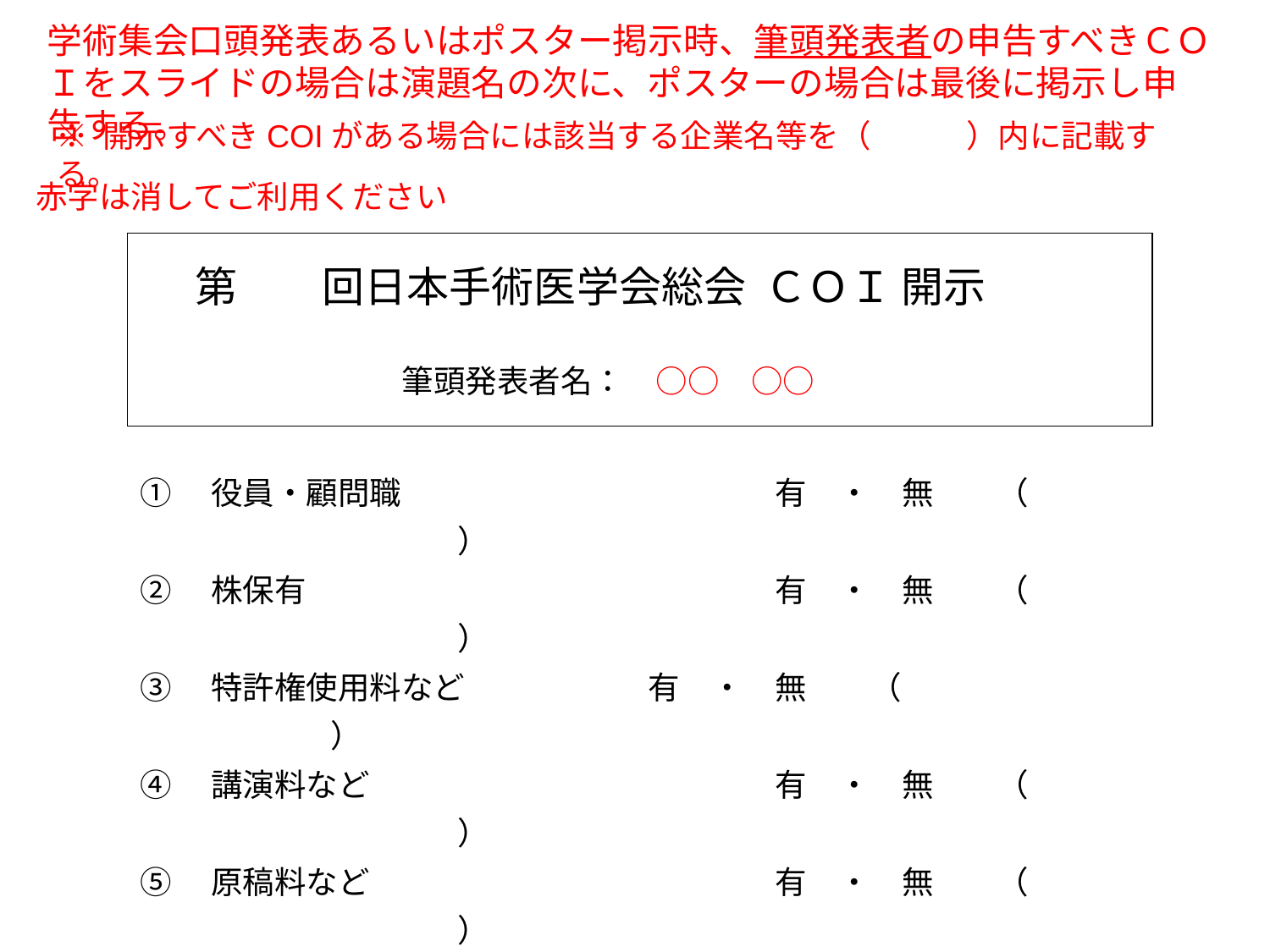

学術集会口頭発表あるいはポスター掲示時、筆頭発表者の申告すべきＣＯＩをスライドの場合は演題名の次に、ポスターの場合は最後に掲示し申告する。
※ 開示すべきCOIがある場合には該当する企業名等を（　　　）内に記載する。
赤字は消してご利用ください
第　　回日本手術医学会総会  ＣＯＩ 開示

筆頭発表者名：　○○　○○
①　役員・顧問職　　　　　　　		有　・　無　　（　　　　　　　　　　　　　）
②　株保有　　　　　　　　　　		有　・　無　　（　　　　　　　　　　　　　）
③　特許権使用料など　　　　　	有　・　無　　（　　　　　　　　　　　　　）
④　講演料など　　　　　　　　		有　・　無　　（　　　　　　　　　　　　　）
⑤　原稿料など　　　　　　　　		有　・　無　　（　　　　　　　　　　　　　）
⑥　研究費　　　　　　　　　　		有　・　無　　（　　　　　　　　　　　　　）
⑦　奨学寄付金（奨励寄付金）　	有　・　無　　（　　　　　　　　　　　　　）
⑧　寄附講座所属　　　　　　　	有　・　無　　（　　　　　　　　　　　　　）
⑨　その他報酬　　　　　　　　		有　・　無　　（　　　　　　　　　　　　　）